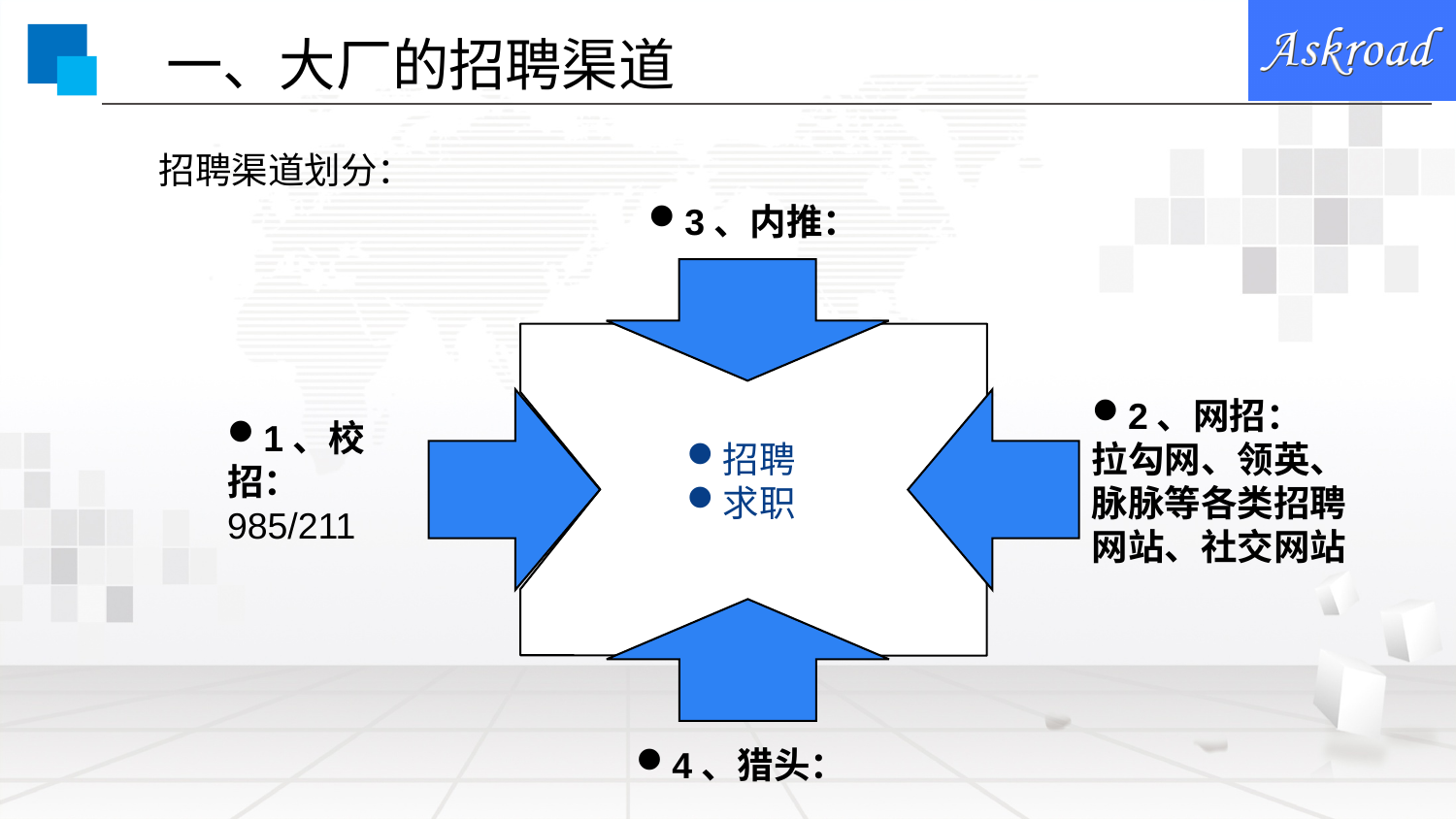

一、大厂的招聘渠道
招聘渠道划分：

3、内推：

2、网招：
拉勾网、领英、脉脉等各类招聘网站、社交网站
1、校招：985/211
招聘
求职

4、猎头：